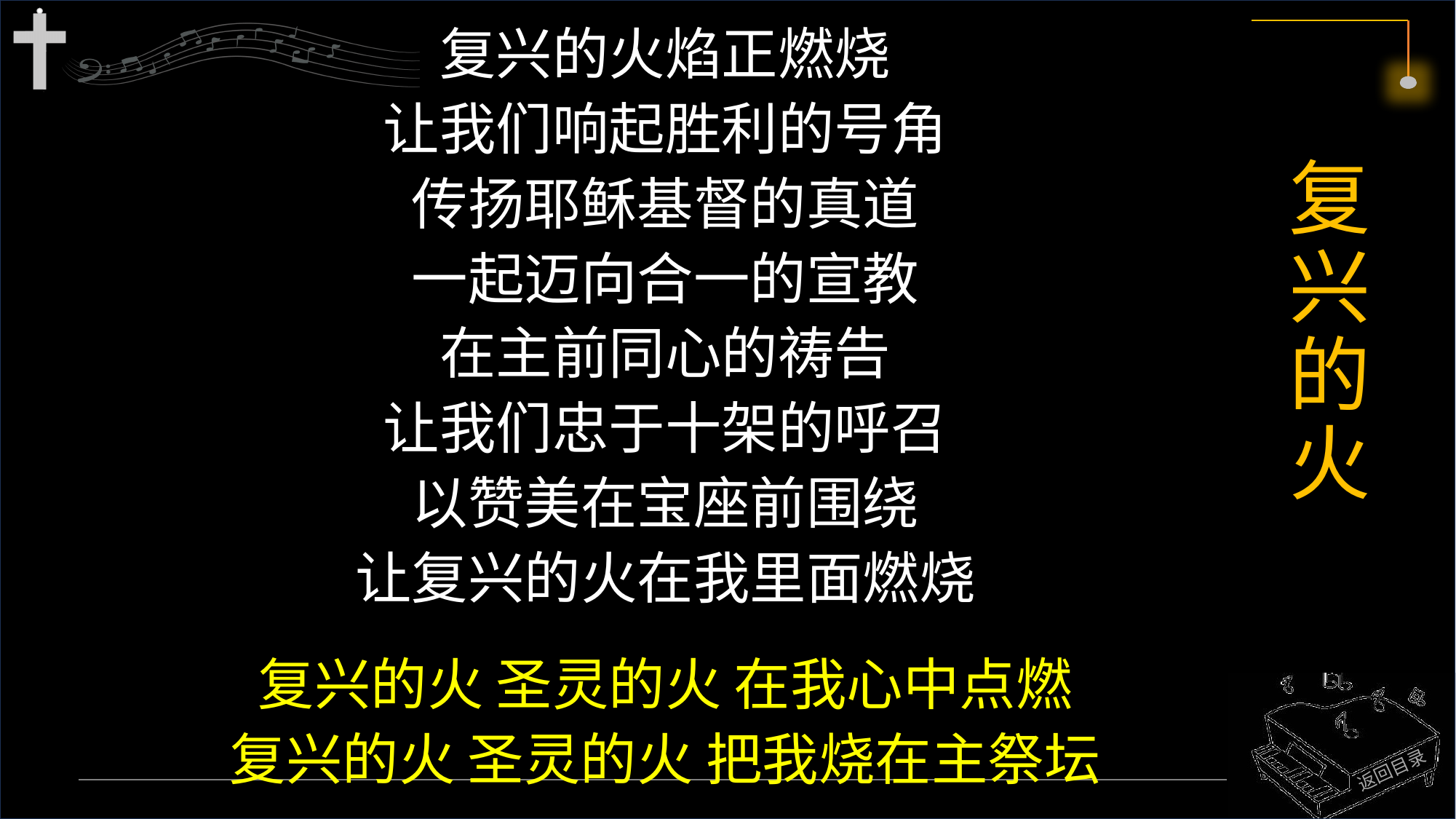

复兴的火焰正燃烧
让我们响起胜利的号角
传扬耶稣基督的真道
一起迈向合一的宣教
在主前同心的祷告
让我们忠于十架的呼召
以赞美在宝座前围绕
让复兴的火在我里面燃烧

复兴的火 圣灵的火 在我心中点燃
复兴的火 圣灵的火 把我烧在主祭坛
# 复兴的火